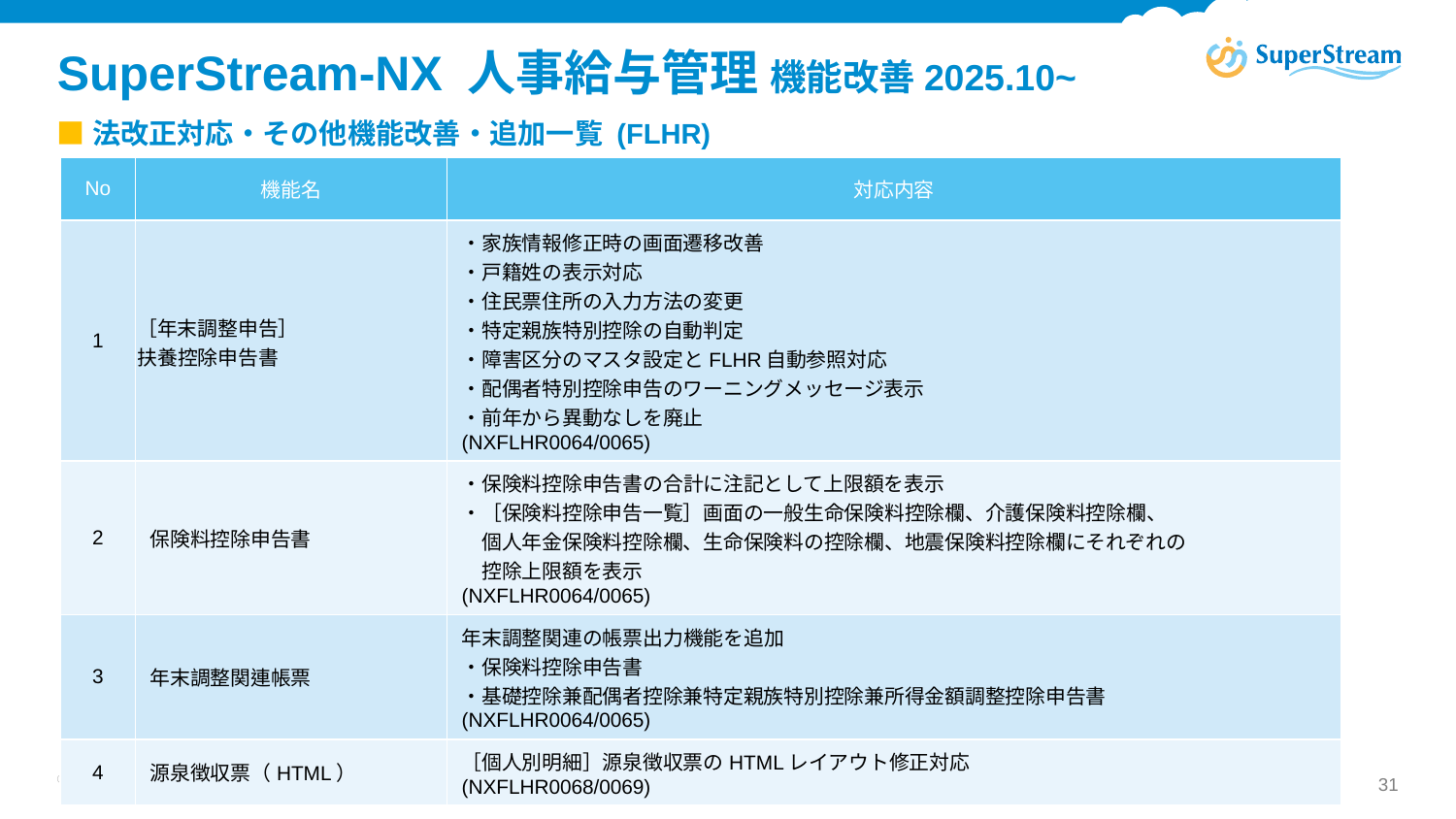

# SuperStream-NX 人事給与管理 機能改善2025.10~
■法改正対応・その他機能改善・追加一覧 (FLHR)
| No | 機能名 | 対応内容 |
| --- | --- | --- |
| 1 | ［年末調整申告］ 扶養控除申告書 | ・家族情報修正時の画面遷移改善 ・戸籍姓の表示対応 ・住民票住所の入力方法の変更 ・特定親族特別控除の自動判定 ・障害区分のマスタ設定とFLHR自動参照対応 ・配偶者特別控除申告のワーニングメッセージ表示 ・前年から異動なしを廃止 (NXFLHR0064/0065) |
| 2 | 保険料控除申告書 | ・保険料控除申告書の合計に注記として上限額を表示 ・［保険料控除申告一覧］画面の一般生命保険料控除欄、介護保険料控除欄、 　個人年金保険料控除欄、生命保険料の控除欄、地震保険料控除欄にそれぞれの 　控除上限額を表示 (NXFLHR0064/0065) |
| 3 | 年末調整関連帳票 | 年末調整関連の帳票出力機能を追加 ・保険料控除申告書 ・基礎控除兼配偶者控除兼特定親族特別控除兼所得金額調整控除申告書 (NXFLHR0064/0065) |
| 4 | 源泉徴収票（HTML） | ［個人別明細］源泉徴収票のHTMLレイアウト修正対応　 (NXFLHR0068/0069) |
©2026 Canon IT Solutions Inc. All rights reserved.
31